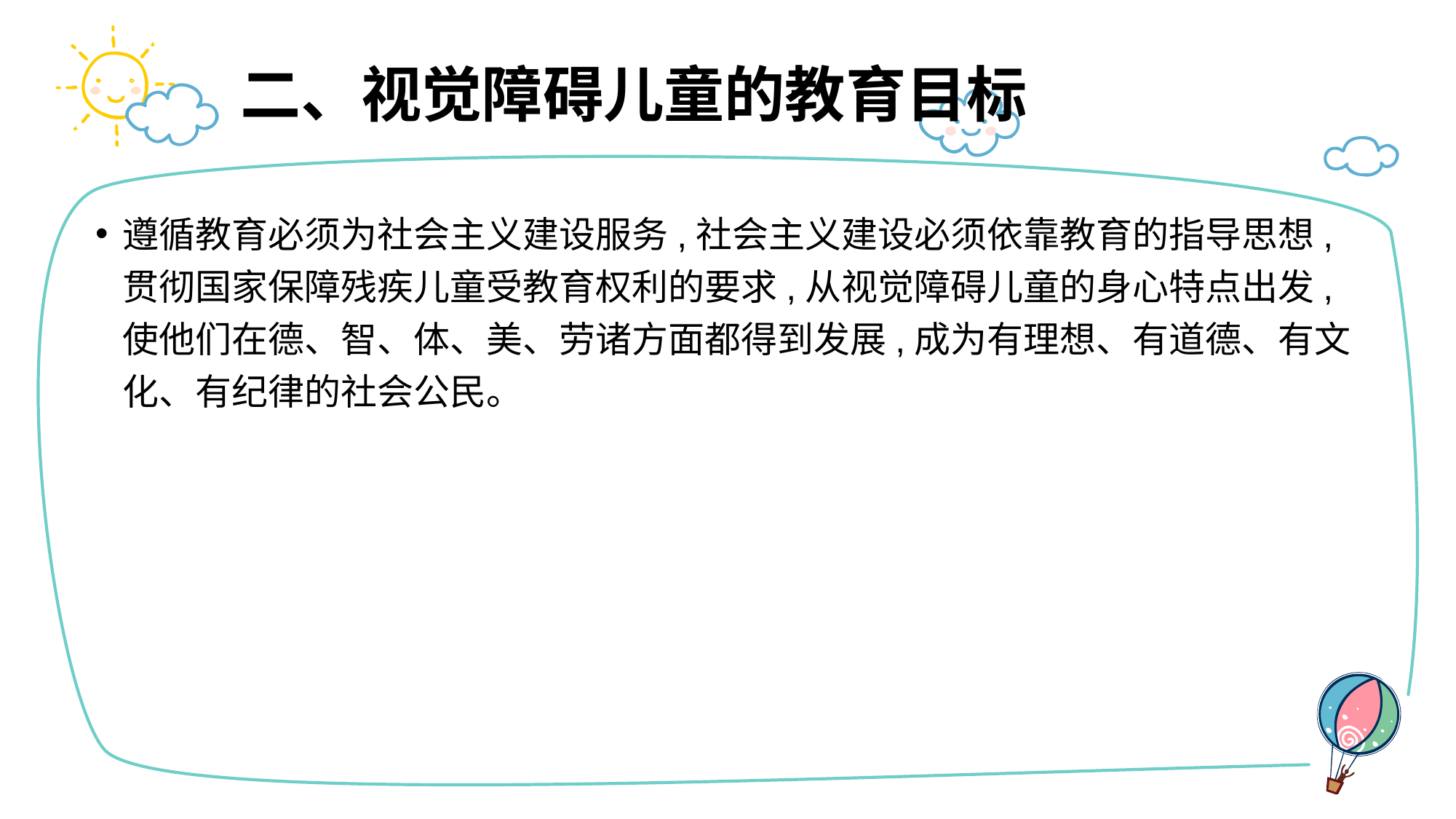

# 二、视觉障碍儿童的教育目标
遵循教育必须为社会主义建设服务,社会主义建设必须依靠教育的指导思想,贯彻国家保障残疾儿童受教育权利的要求,从视觉障碍儿童的身心特点出发,使他们在德、智、体、美、劳诸方面都得到发展,成为有理想、有道德、有文化、有纪律的社会公民。